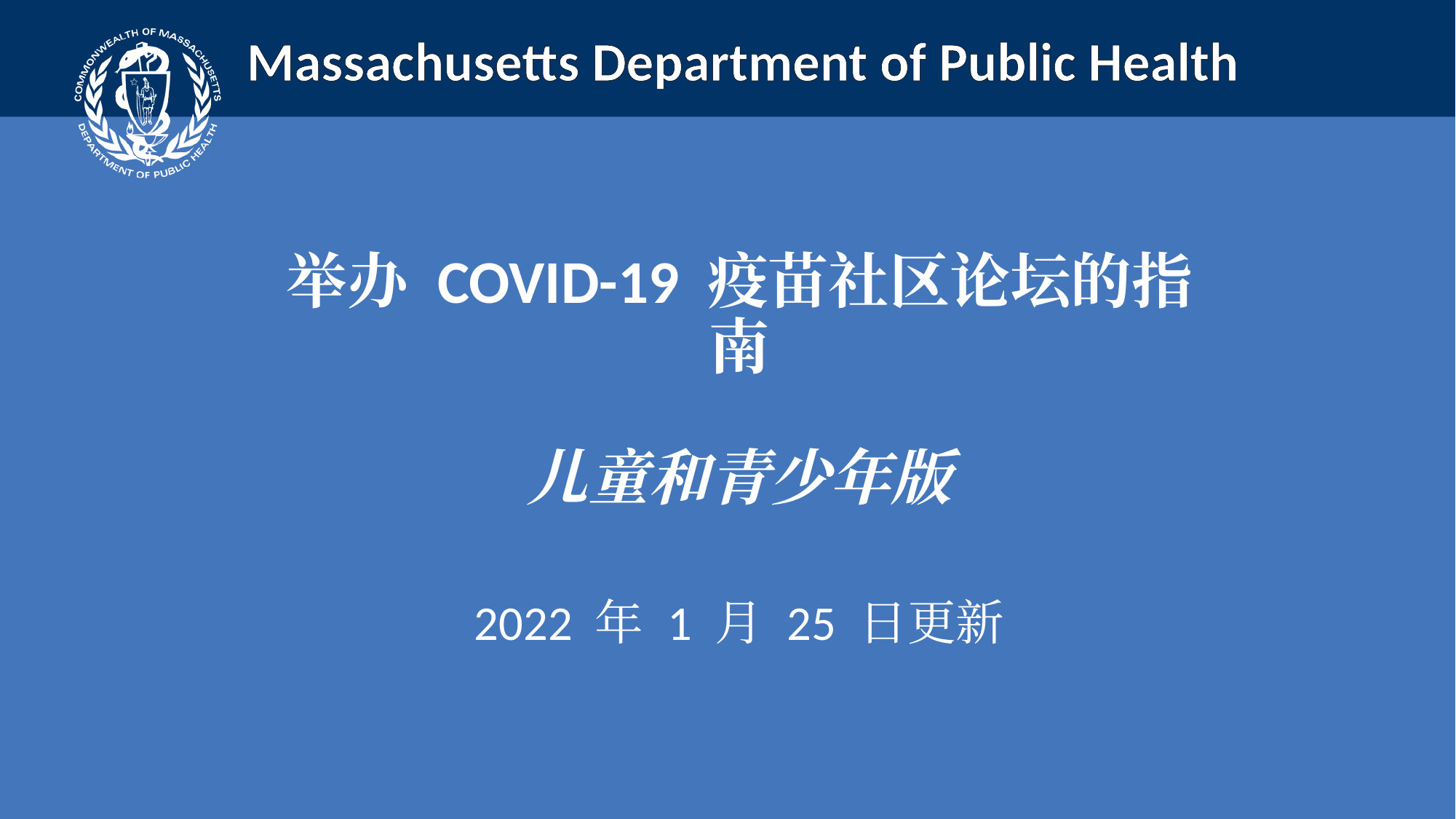

举办 COVID-19 疫苗社区论坛的指南

儿童和青少年版
2022 年 1 月 25 日更新